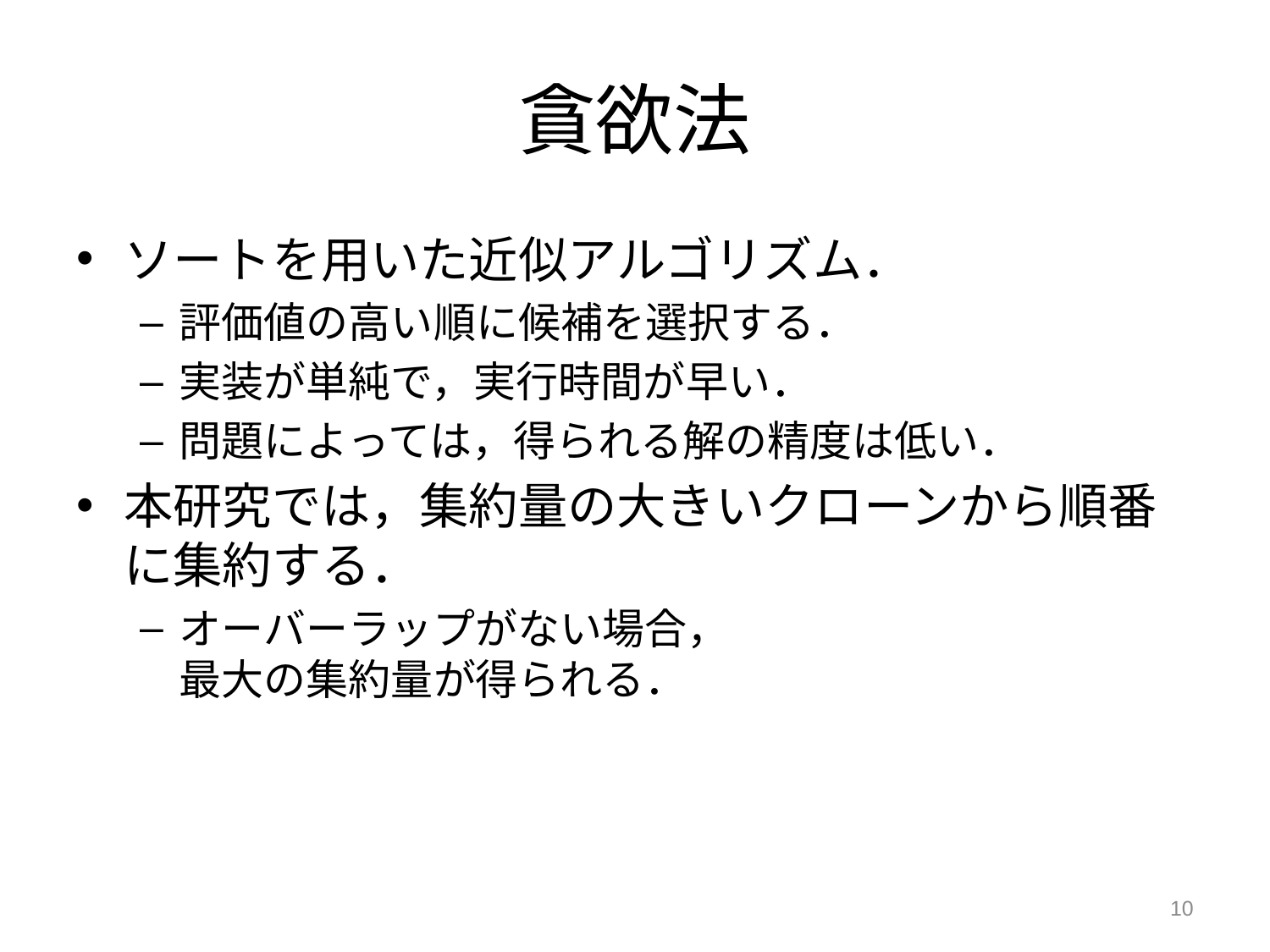

# 貪欲法
ソートを用いた近似アルゴリズム．
評価値の高い順に候補を選択する．
実装が単純で，実行時間が早い．
問題によっては，得られる解の精度は低い．
本研究では，集約量の大きいクローンから順番に集約する．
オーバーラップがない場合，　　　　　　　　　　最大の集約量が得られる．
10